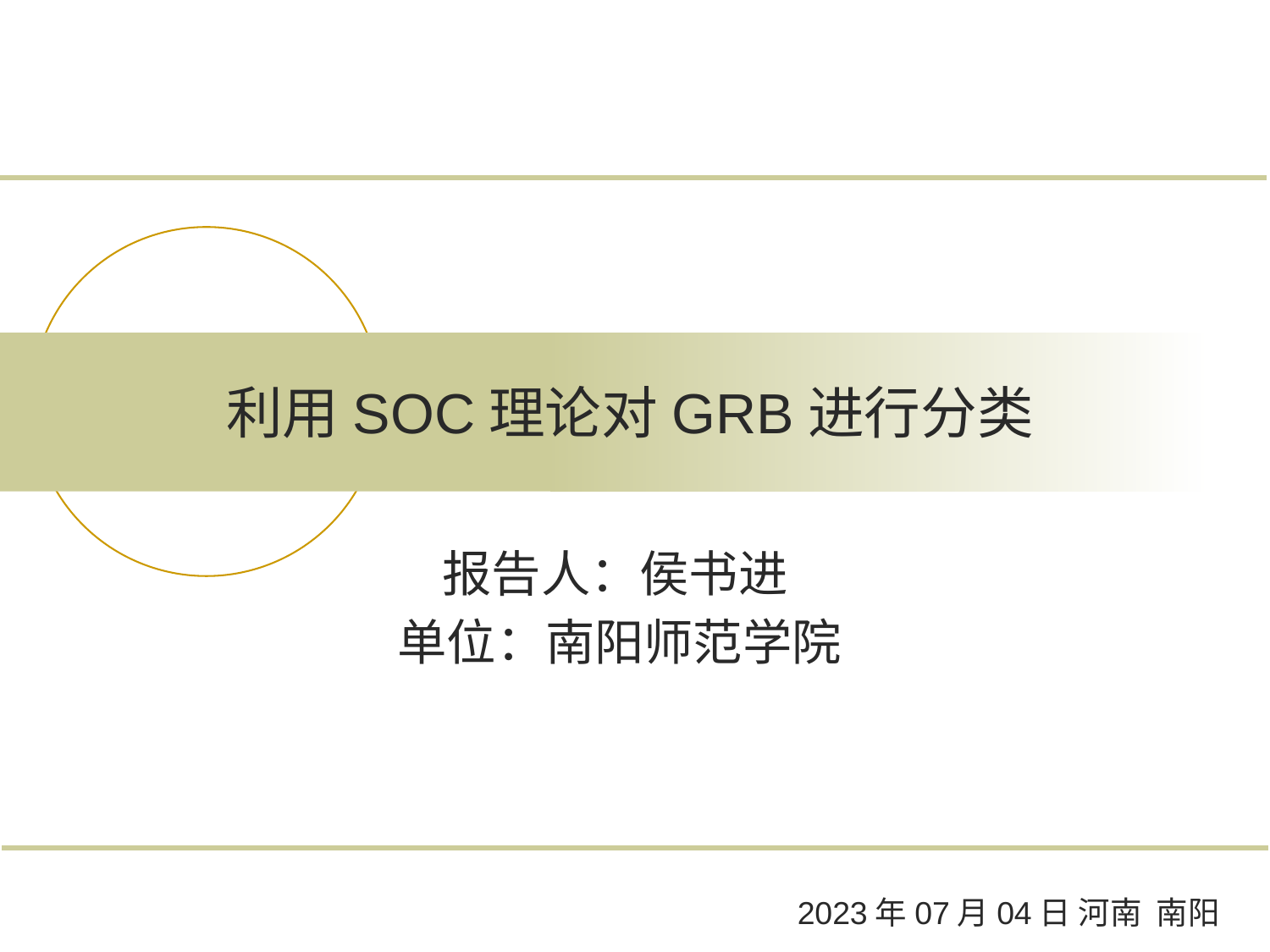

# 利用SOC理论对GRB进行分类
   报告人：侯书进
单位：南阳师范学院
2023年07月04日 河南  南阳
2014-05-13